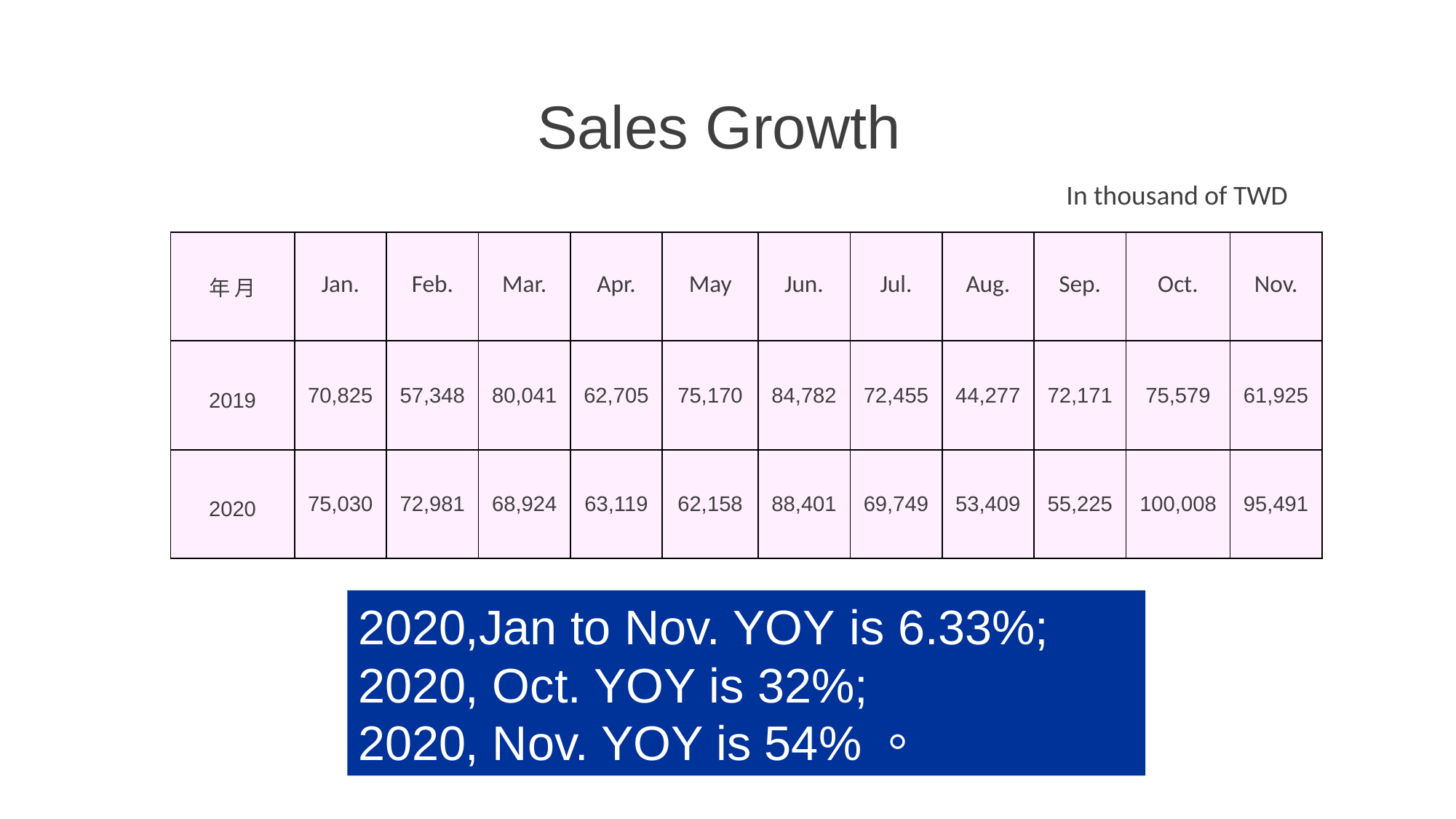

40
Sales Growth
In thousand of TWD
| 年 月 | Jan. | Feb. | Mar. | Apr. | May | Jun. | Jul. | Aug. | Sep. | Oct. | Nov. |
| --- | --- | --- | --- | --- | --- | --- | --- | --- | --- | --- | --- |
| 2019 | 70,825 | 57,348 | 80,041 | 62,705 | 75,170 | 84,782 | 72,455 | 44,277 | 72,171 | 75,579 | 61,925 |
| 2020 | 75,030 | 72,981 | 68,924 | 63,119 | 62,158 | 88,401 | 69,749 | 53,409 | 55,225 | 100,008 | 95,491 |
2020,Jan to Nov. YOY is 6.33%;
2020, Oct. YOY is 32%;
2020, Nov. YOY is 54%。